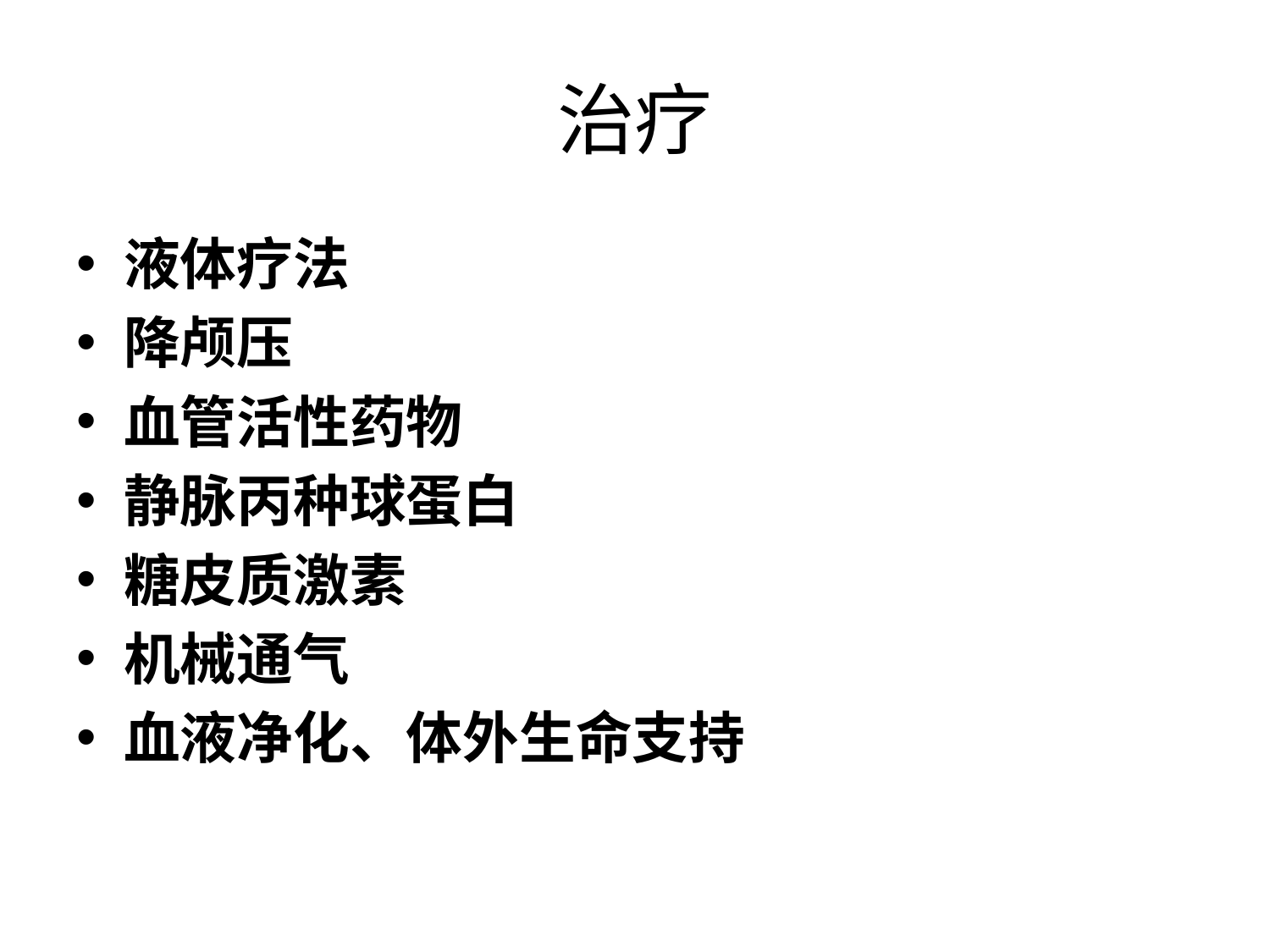

# 治疗
液体疗法
降颅压
血管活性药物
静脉丙种球蛋白
糖皮质激素
机械通气
血液净化、体外生命支持